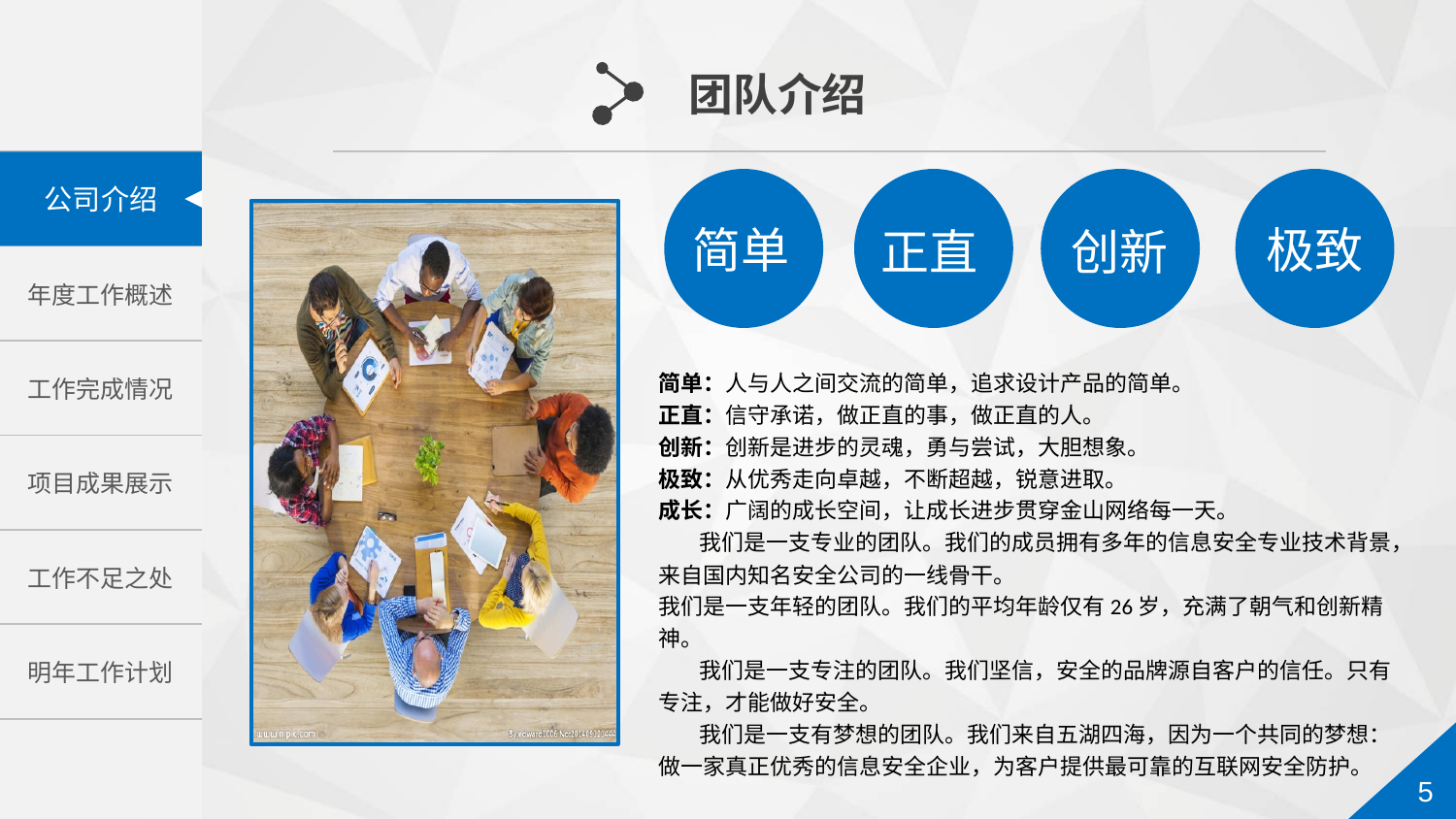

团队介绍

极致
简单
正直
创新
简单：人与人之间交流的简单，追求设计产品的简单。
正直：信守承诺，做正直的事，做正直的人。
创新：创新是进步的灵魂，勇与尝试，大胆想象。
极致：从优秀走向卓越，不断超越，锐意进取。
成长：广阔的成长空间，让成长进步贯穿金山网络每一天。
       我们是一支专业的团队。我们的成员拥有多年的信息安全专业技术背景，来自国内知名安全公司的一线骨干。
我们是一支年轻的团队。我们的平均年龄仅有26岁，充满了朝气和创新精神。
       我们是一支专注的团队。我们坚信，安全的品牌源自客户的信任。只有专注，才能做好安全。
       我们是一支有梦想的团队。我们来自五湖四海，因为一个共同的梦想：做一家真正优秀的信息安全企业，为客户提供最可靠的互联网安全防护。